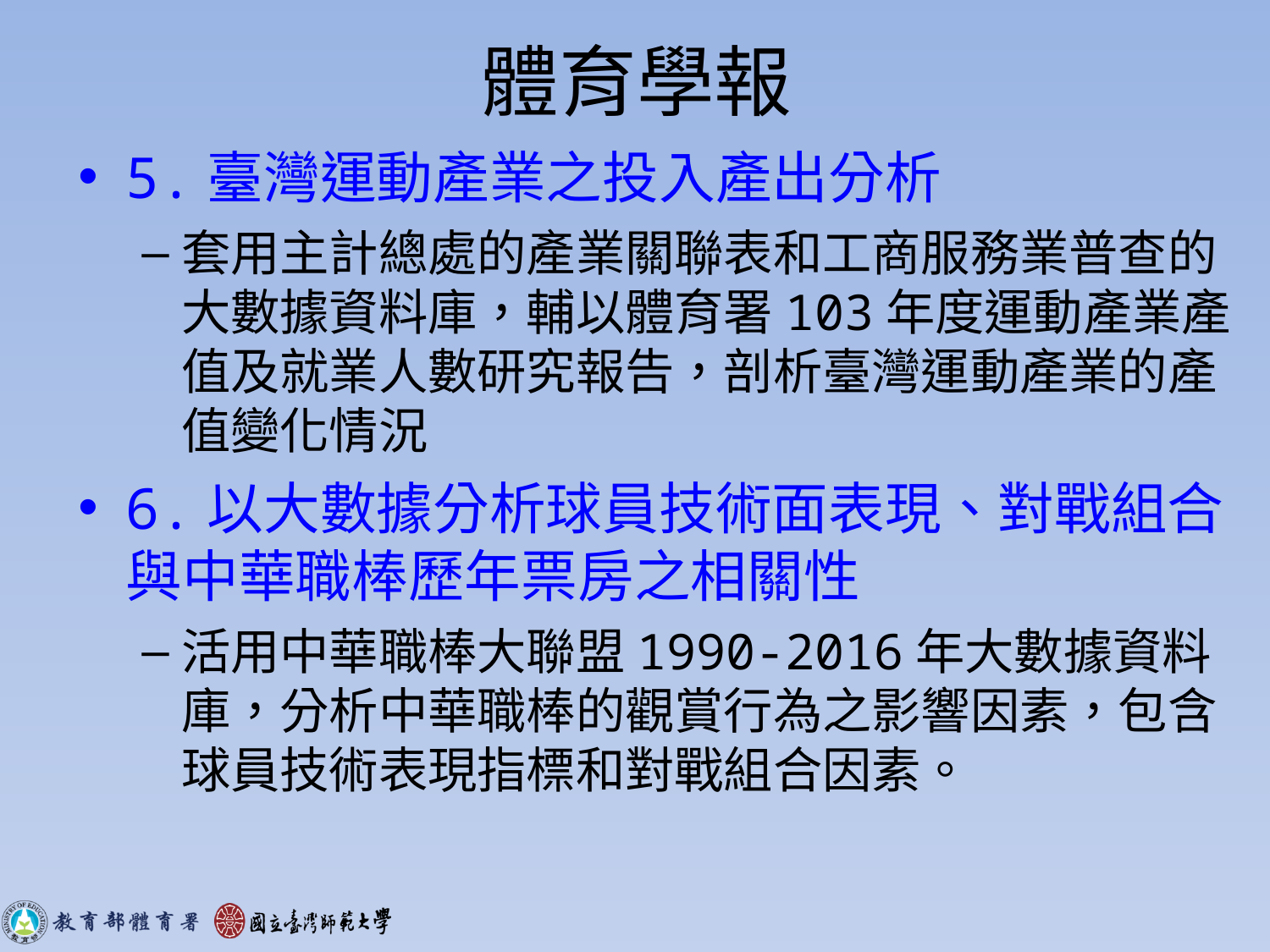

# 體育學報
5.臺灣運動產業之投入產出分析
套用主計總處的產業關聯表和工商服務業普查的大數據資料庫，輔以體育署103年度運動產業產值及就業人數研究報告，剖析臺灣運動產業的產值變化情況
6.以大數據分析球員技術面表現、對戰組合與中華職棒歷年票房之相關性
活用中華職棒大聯盟1990-2016年大數據資料庫，分析中華職棒的觀賞行為之影響因素，包含球員技術表現指標和對戰組合因素。